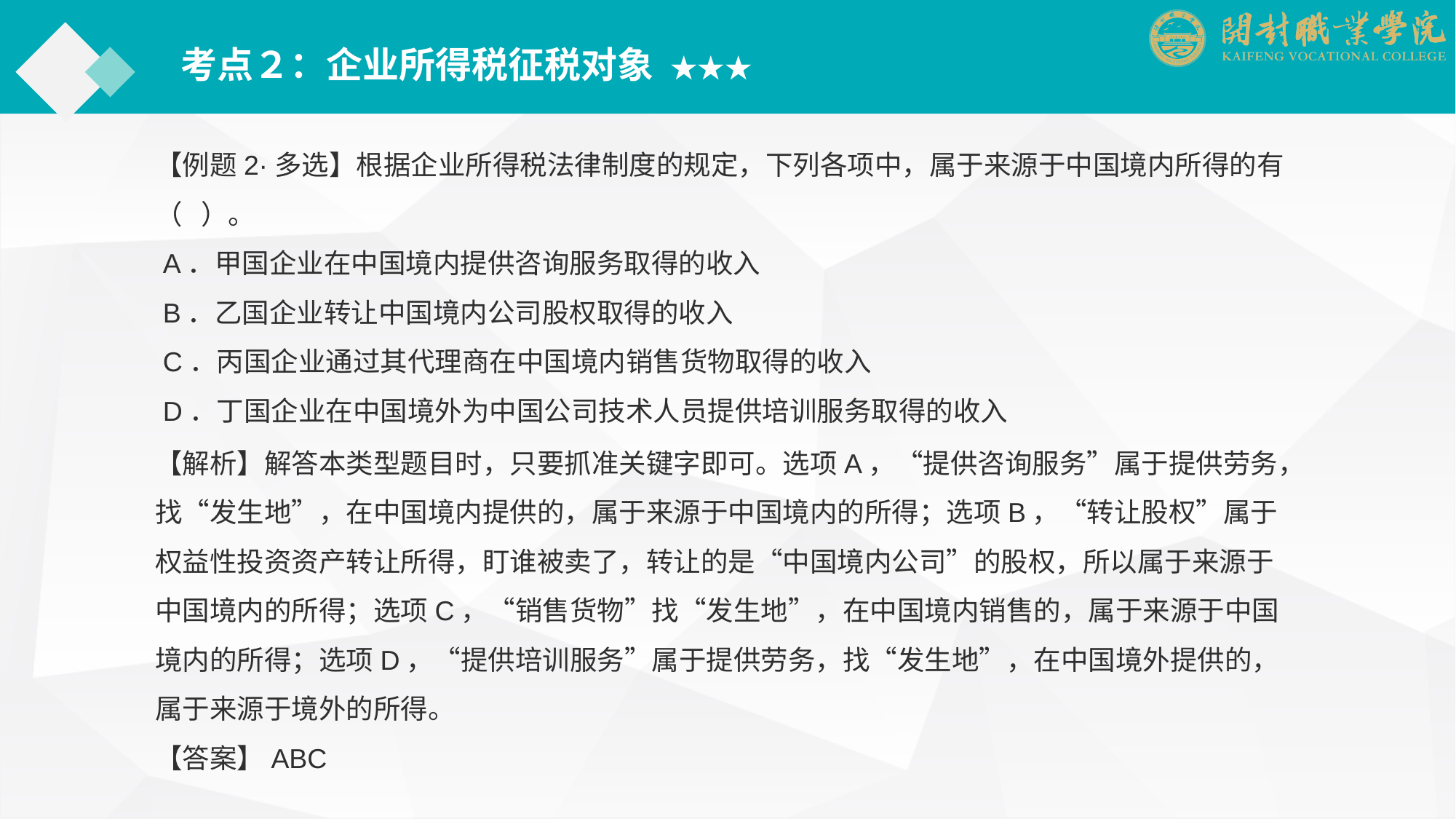

考点２：企业所得税征税对象  ★★★
【例题2·多选】根据企业所得税法律制度的规定，下列各项中，属于来源于中国境内所得的有（   ）。
 A．甲国企业在中国境内提供咨询服务取得的收入
 B．乙国企业转让中国境内公司股权取得的收入
 C．丙国企业通过其代理商在中国境内销售货物取得的收入
 D．丁国企业在中国境外为中国公司技术人员提供培训服务取得的收入
【解析】解答本类型题目时，只要抓准关键字即可。选项A，“提供咨询服务”属于提供劳务，找“发生地”，在中国境内提供的，属于来源于中国境内的所得；选项B，“转让股权”属于权益性投资资产转让所得，盯谁被卖了，转让的是“中国境内公司”的股权，所以属于来源于中国境内的所得；选项C，“销售货物”找“发生地”，在中国境内销售的，属于来源于中国境内的所得；选项D，“提供培训服务”属于提供劳务，找“发生地”，在中国境外提供的，属于来源于境外的所得。
【答案】ABC